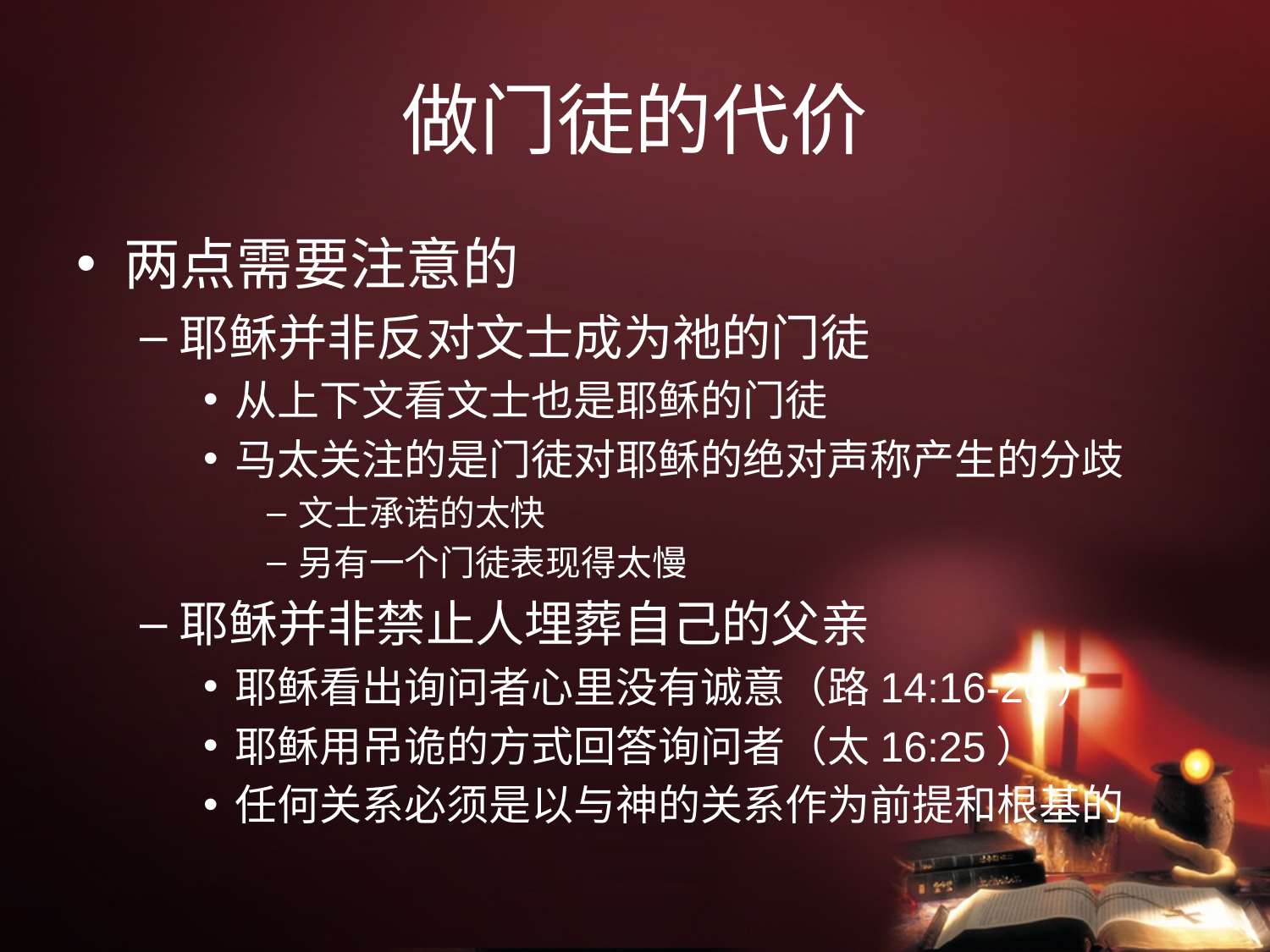

# 做门徒的代价
两点需要注意的
耶稣并非反对文士成为祂的门徒
从上下文看文士也是耶稣的门徒
马太关注的是门徒对耶稣的绝对声称产生的分歧
文士承诺的太快
另有一个门徒表现得太慢
耶稣并非禁止人埋葬自己的父亲
耶稣看出询问者心里没有诚意（路14:16-20）
耶稣用吊诡的方式回答询问者（太16:25）
任何关系必须是以与神的关系作为前提和根基的